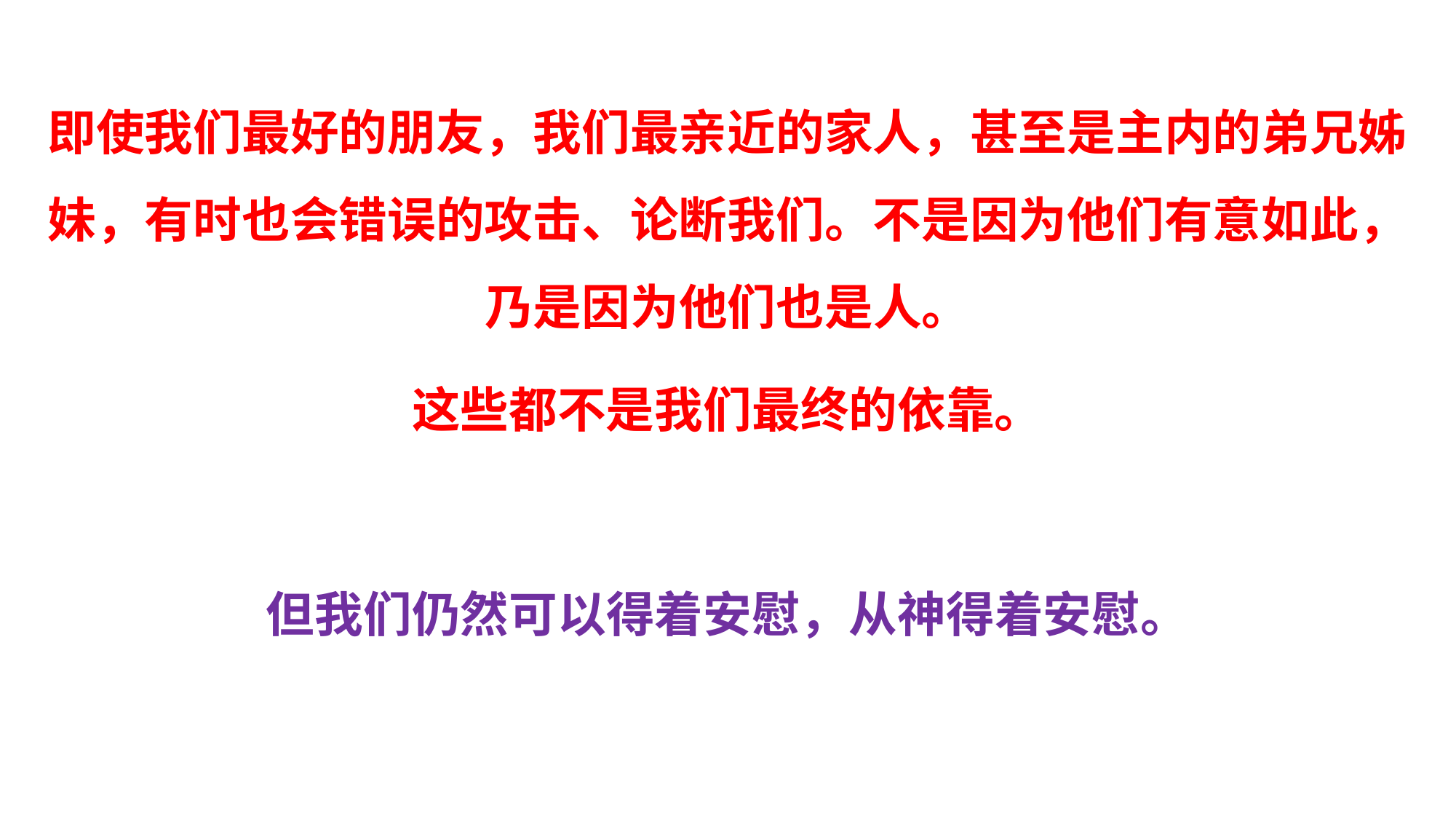

#
即使我们最好的朋友，我们最亲近的家人，甚至是主内的弟兄姊妹，有时也会错误的攻击、论断我们。不是因为他们有意如此，乃是因为他们也是人。
这些都不是我们最终的依靠。

但我们仍然可以得着安慰，从神得着安慰。